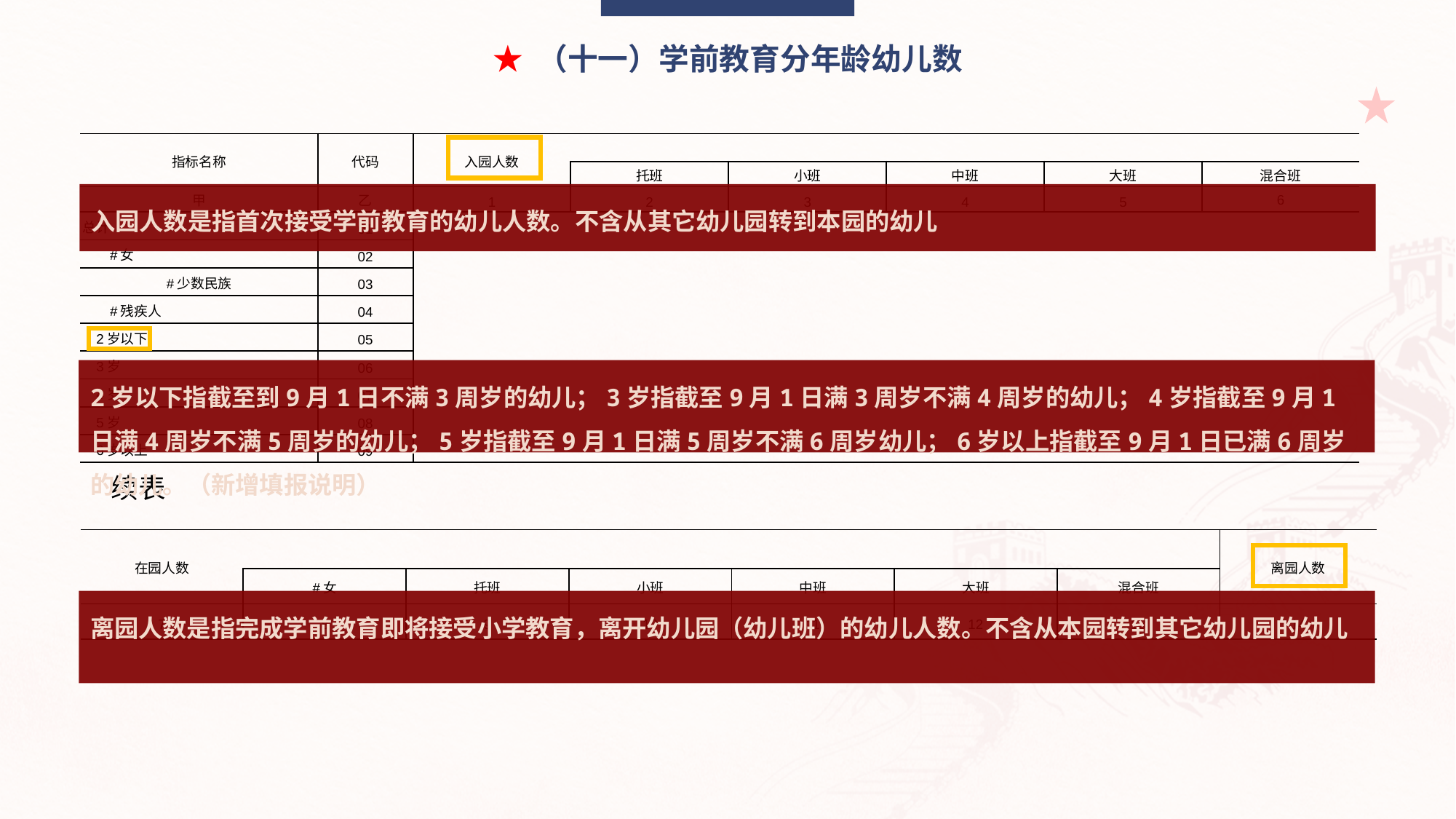

★ （十一）学前教育分年龄幼儿数
| 指标名称 | 代码 | 入园人数 |  |  |  |  |  |
| --- | --- | --- | --- | --- | --- | --- | --- |
|  |  |  | 托班 | 小班 | 中班 | 大班 | 混合班 |
| 甲 | 乙 | 1 | 2 | 3 | 4 | 5 | 6 |
| 总计 | 01 |  |  |  |  |  |  |
| #女 | 02 |  |  |  |  |  |  |
| #少数民族 | 03 |  |  |  |  |  |  |
| #残疾人 | 04 |  |  |  |  |  |  |
| 2岁以下 | 05 |  |  |  |  |  |  |
| 3岁 | 06 |  |  |  |  |  |  |
| 4岁 | 07 |  |  |  |  |  |  |
| 5岁 | 08 |  |  |  |  |  |  |
| 6岁以上 | 09 |  |  |  |  |  |  |

入园人数是指首次接受学前教育的幼儿人数。不含从其它幼儿园转到本园的幼儿

2岁以下指截至到9月1日不满3周岁的幼儿；3岁指截至9月1日满3周岁不满4周岁的幼儿；4岁指截至9月1日满4周岁不满5周岁的幼儿；5岁指截至9月1日满5周岁不满6周岁幼儿；6岁以上指截至9月1日已满6周岁的幼儿。（新增填报说明）
续表
| 在园人数 |  |  |  |  |  |  | 离园人数 |
| --- | --- | --- | --- | --- | --- | --- | --- |
|  | #女 | 托班 | 小班 | 中班 | 大班 | 混合班 |  |
| 7 | 8 | 9 | 10 | 11 | 12 | 13 | 14 |

离园人数是指完成学前教育即将接受小学教育，离开幼儿园（幼儿班）的幼儿人数。不含从本园转到其它幼儿园的幼儿